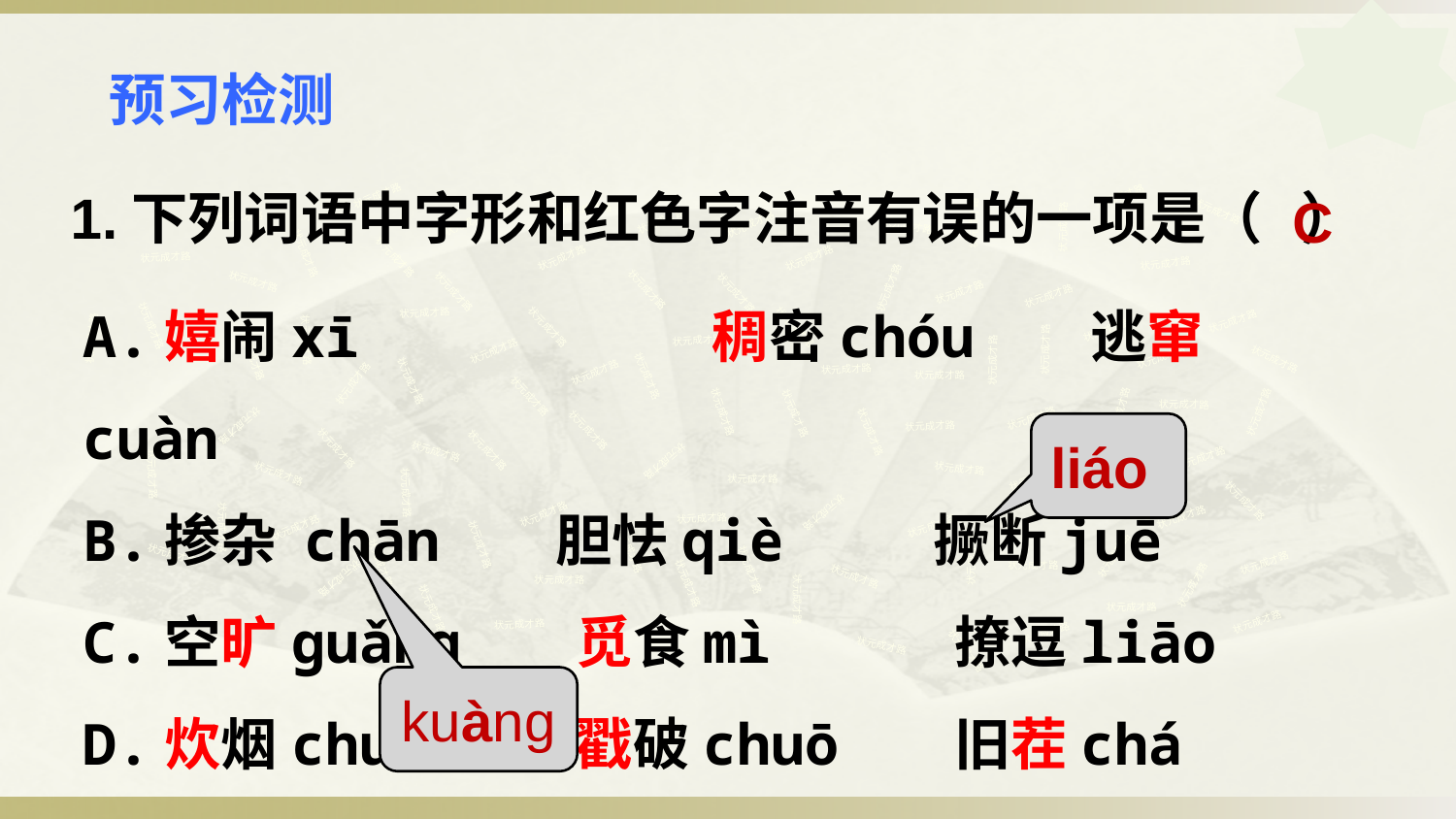

预习检测
1.下列词语中字形和红色字注音有误的一项是（   ）
C
状元成才路
状元成才路
状元成才路
状元成才路
状元成才路
状元成才路
状元成才路
状元成才路
状元成才路
状元成才路
状元成才路
状元成才路
状元成才路
状元成才路
状元成才路
状元成才路
状元成才路
A.嬉闹xī          稠密chóu   逃窜 cuàn
B.掺杂 chān   胆怯qiè    撅断juē
C.空旷ɡuǎnɡ   觅食mì     撩逗liāo
D.炊烟chuī    戳破chuō   旧茬chá
状元成才路
状元成才路
状元成才路
状元成才路
状元成才路
状元成才路
状元成才路
状元成才路
状元成才路
状元成才路
状元成才路
状元成才路
状元成才路
状元成才路
状元成才路
状元成才路
状元成才路
状元成才路
状元成才路
状元成才路
状元成才路
状元成才路
状元成才路
状元成才路
状元成才路
状元成才路
状元成才路
状元成才路
状元成才路
状元成才路
状元成才路
状元成才路
状元成才路
状元成才路
状元成才路
状元成才路
状元成才路
liáo
状元成才路
状元成才路
状元成才路
状元成才路
状元成才路
状元成才路
状元成才路
状元成才路
状元成才路
状元成才路
状元成才路
状元成才路
状元成才路
状元成才路
状元成才路
状元成才路
状元成才路
状元成才路
状元成才路
状元成才路
状元成才路
状元成才路
状元成才路
状元成才路
状元成才路
状元成才路
状元成才路
状元成才路
状元成才路
状元成才路
状元成才路
状元成才路
状元成才路
状元成才路
状元成才路
状元成才路
状元成才路
状元成才路
状元成才路
状元成才路
状元成才路
状元成才路
状元成才路
状元成才路
状元成才路
kuàng